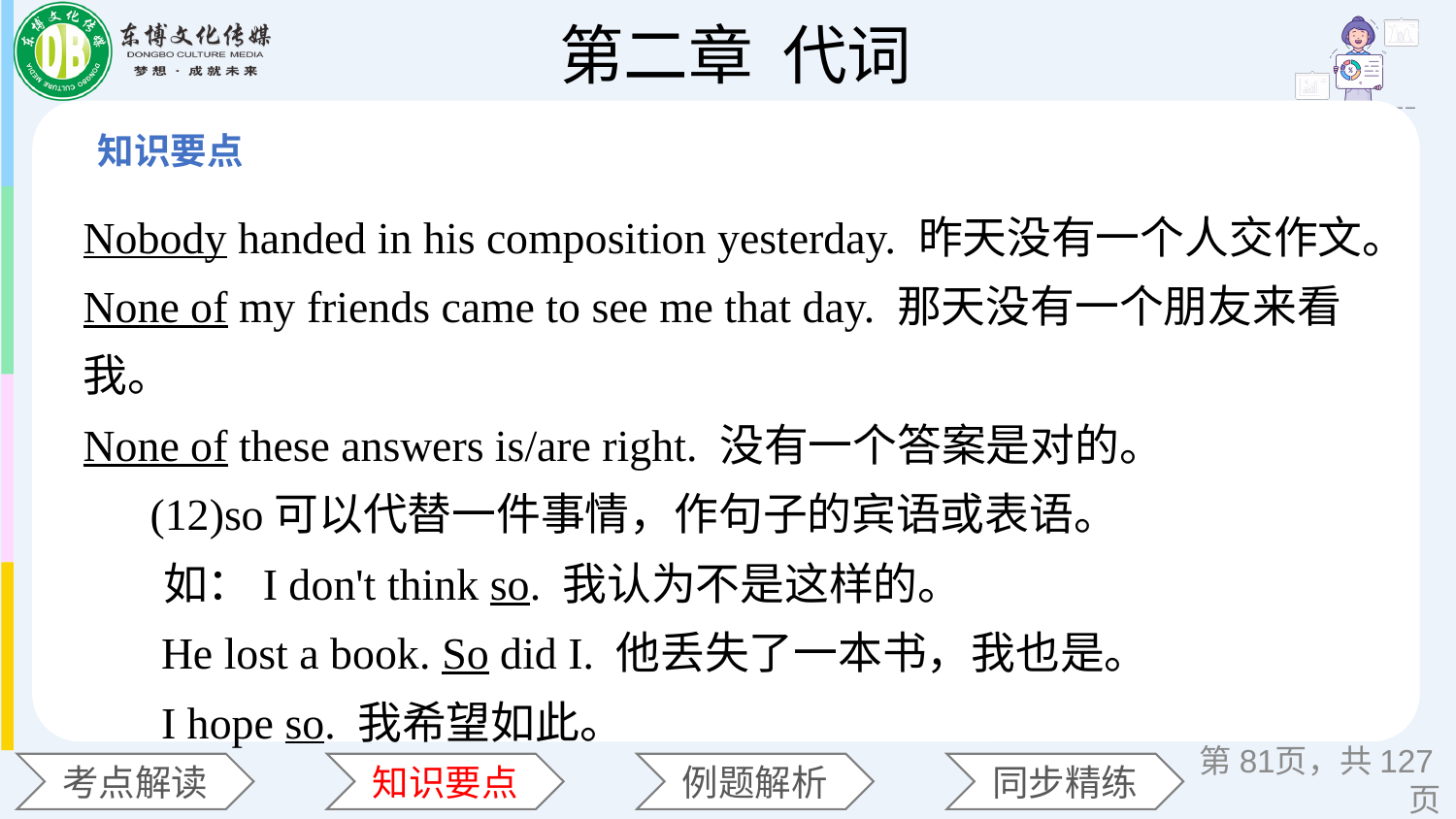

Nobody handed in his composition yesterday. 昨天没有一个人交作文。
None of my friends came to see me that day. 那天没有一个朋友来看我。
None of these answers is/are right. 没有一个答案是对的。
      (12)so可以代替一件事情，作句子的宾语或表语。
       如：I don't think so. 我认为不是这样的。
       He lost a book. So did I. 他丢失了一本书，我也是。
       I hope so. 我希望如此。
第81页，共127页